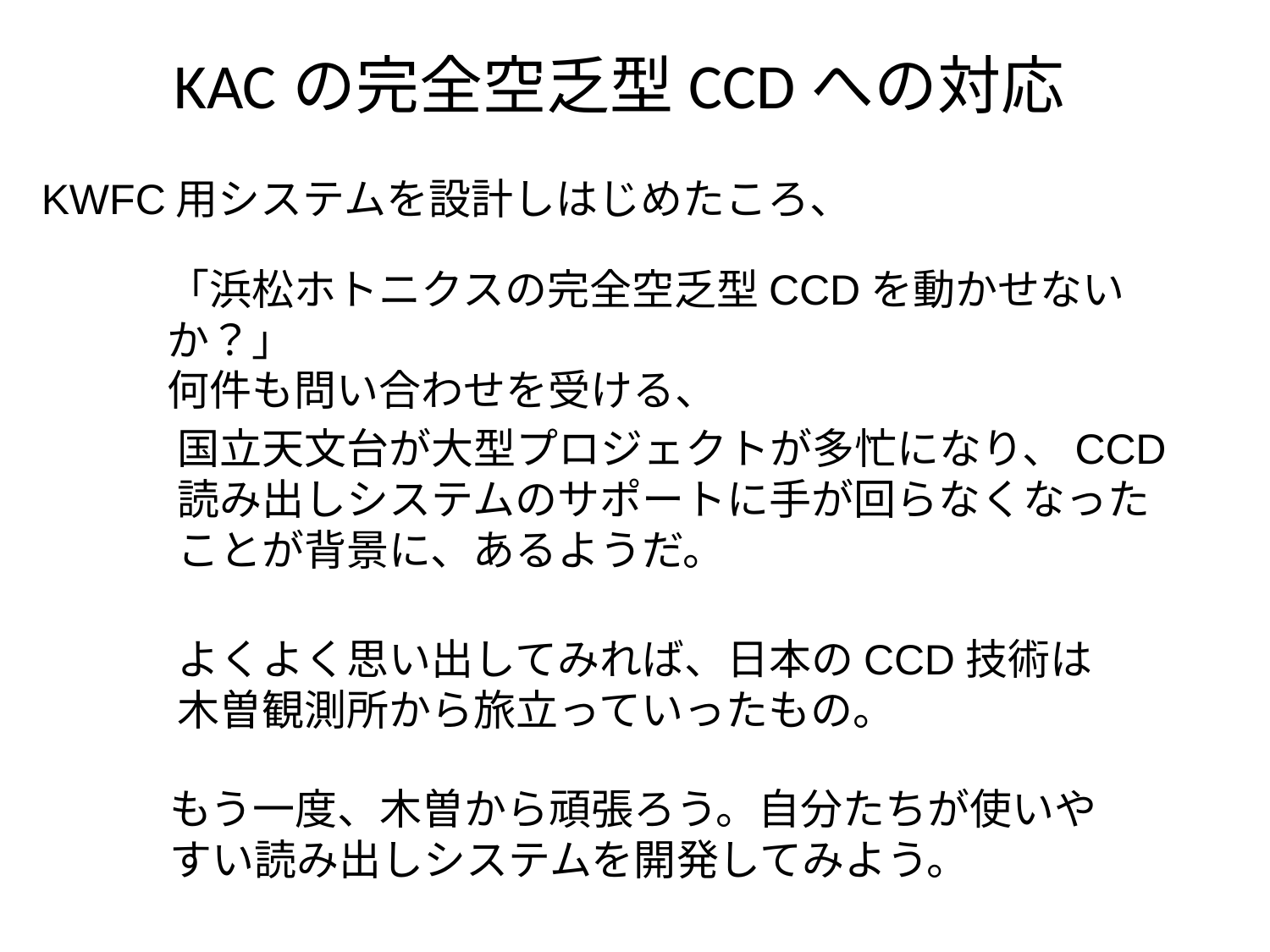

# KACの完全空乏型CCDへの対応
KWFC用システムを設計しはじめたころ、
「浜松ホトニクスの完全空乏型CCDを動かせないか？」
何件も問い合わせを受ける、
国立天文台が大型プロジェクトが多忙になり、CCD読み出しシステムのサポートに手が回らなくなったことが背景に、あるようだ。
よくよく思い出してみれば、日本のCCD技術は木曽観測所から旅立っていったもの。
もう一度、木曽から頑張ろう。自分たちが使いやすい読み出しシステムを開発してみよう。